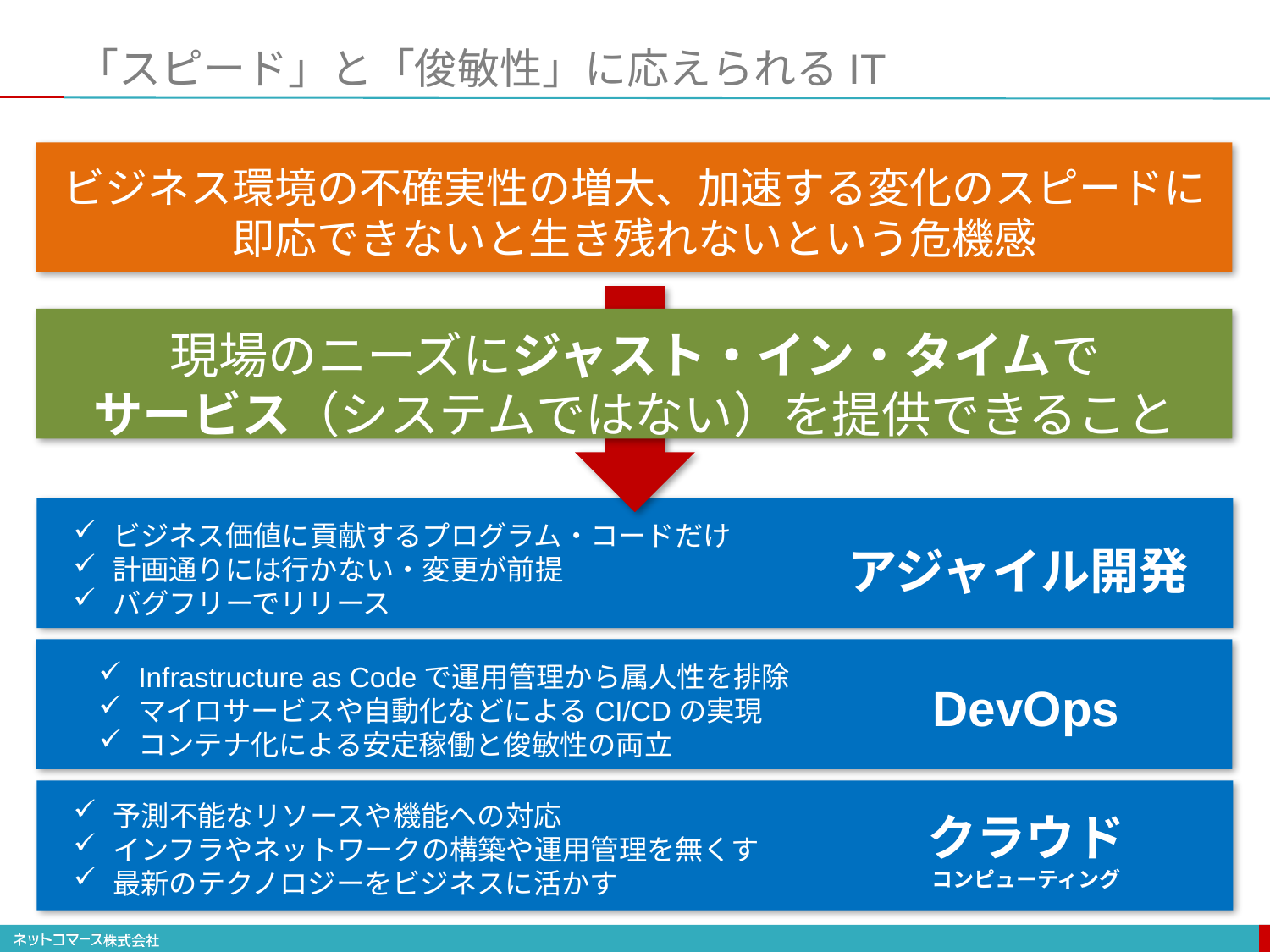

# 「スピード」と「俊敏性」に応えられるIT

ビジネス環境の不確実性の増大、加速する変化のスピードに即応できないと生き残れないという危機感

ビジネス価値に貢献するプログラム・コードだけ
計画通りには行かない・変更が前提
バグフリーでリリース
アジャイル開発

現場のニーズにジャスト・イン・タイムで
サービス（システムではない）を提供できること

Infrastructure as Codeで運用管理から属人性を排除
マイロサービスや自動化などによるCI/CDの実現
コンテナ化による安定稼働と俊敏性の両立
DevOps

予測不能なリソースや機能への対応
インフラやネットワークの構築や運用管理を無くす
最新のテクノロジーをビジネスに活かす
クラウド
コンピューティング